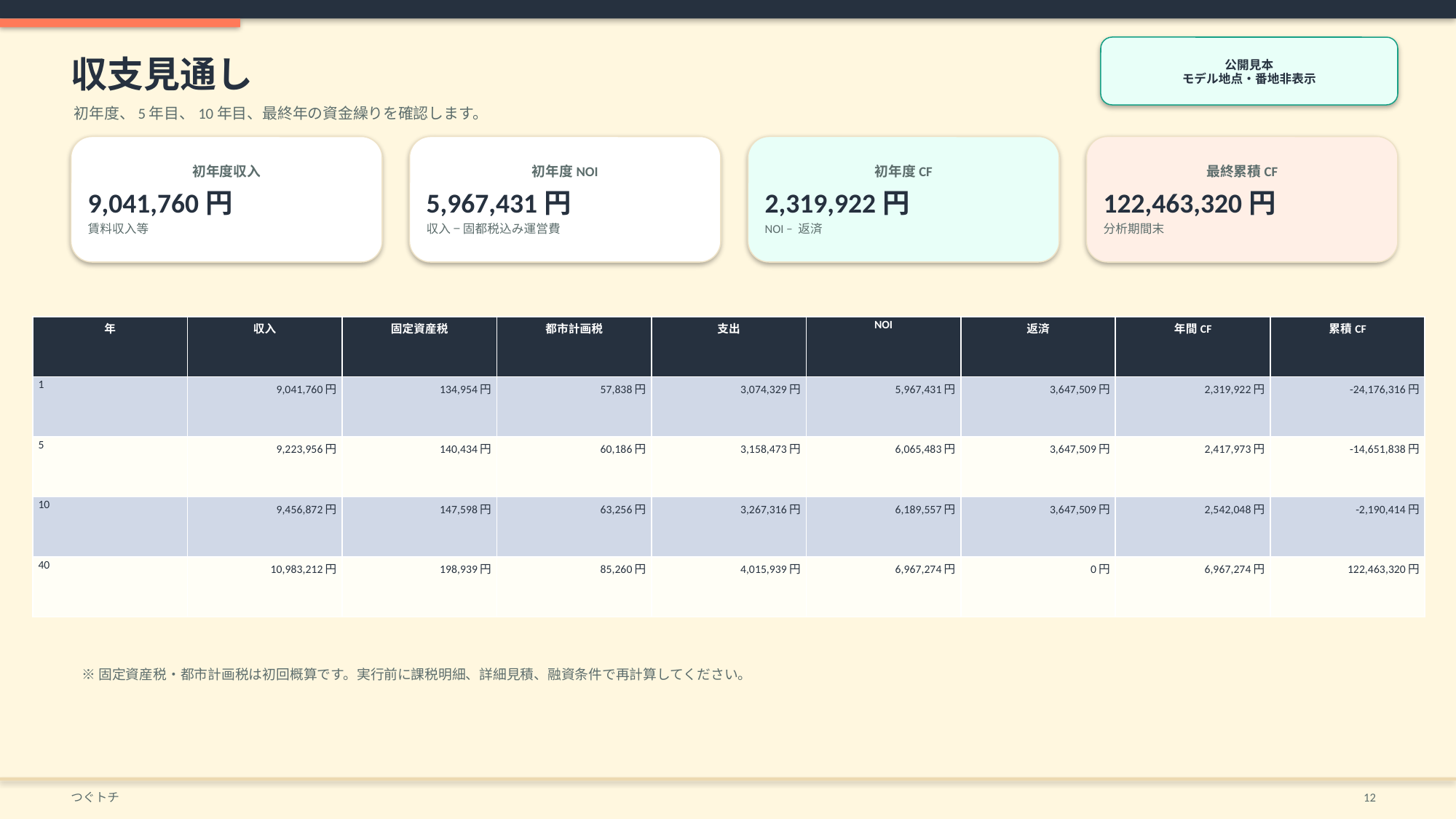

公開見本
モデル地点・番地非表示
収支見通し
初年度、5年目、10年目、最終年の資金繰りを確認します。
初年度収入
9,041,760円
賃料収入等
初年度NOI
5,967,431円
収入 − 固都税込み運営費
初年度CF
2,319,922円
NOI − 返済
最終累積CF
122,463,320円
分析期間末
| 年 | 収入 | 固定資産税 | 都市計画税 | 支出 | NOI | 返済 | 年間CF | 累積CF |
| --- | --- | --- | --- | --- | --- | --- | --- | --- |
| 1 | 9,041,760円 | 134,954円 | 57,838円 | 3,074,329円 | 5,967,431円 | 3,647,509円 | 2,319,922円 | -24,176,316円 |
| 5 | 9,223,956円 | 140,434円 | 60,186円 | 3,158,473円 | 6,065,483円 | 3,647,509円 | 2,417,973円 | -14,651,838円 |
| 10 | 9,456,872円 | 147,598円 | 63,256円 | 3,267,316円 | 6,189,557円 | 3,647,509円 | 2,542,048円 | -2,190,414円 |
| 40 | 10,983,212円 | 198,939円 | 85,260円 | 4,015,939円 | 6,967,274円 | 0円 | 6,967,274円 | 122,463,320円 |
※固定資産税・都市計画税は初回概算です。実行前に課税明細、詳細見積、融資条件で再計算してください。

つぐトチ
12